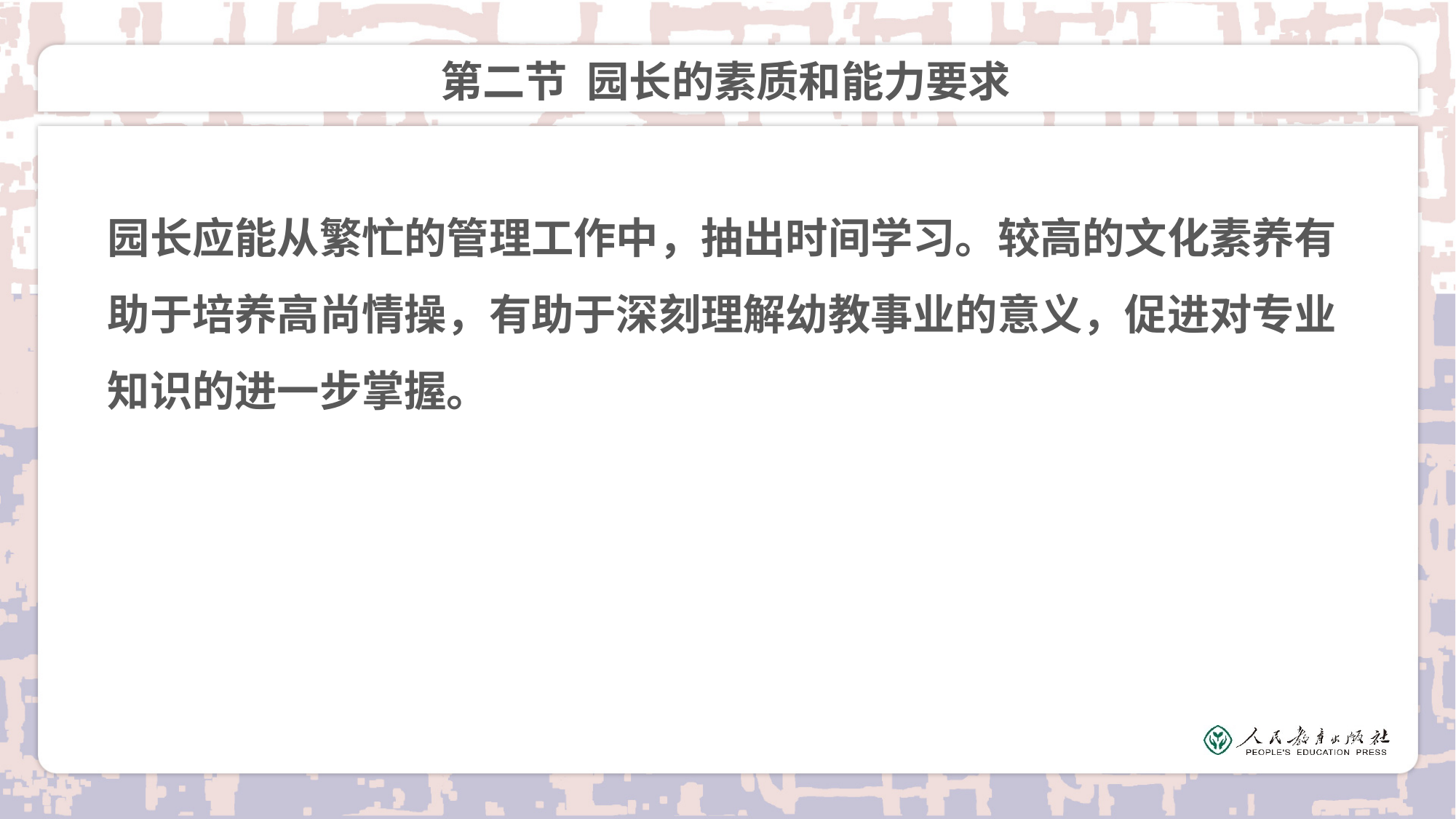

# 第二节  园长的素质和能力要求
园长应能从繁忙的管理工作中，抽出时间学习。较高的文化素养有助于培养高尚情操，有助于深刻理解幼教事业的意义，促进对专业知识的进一步掌握。